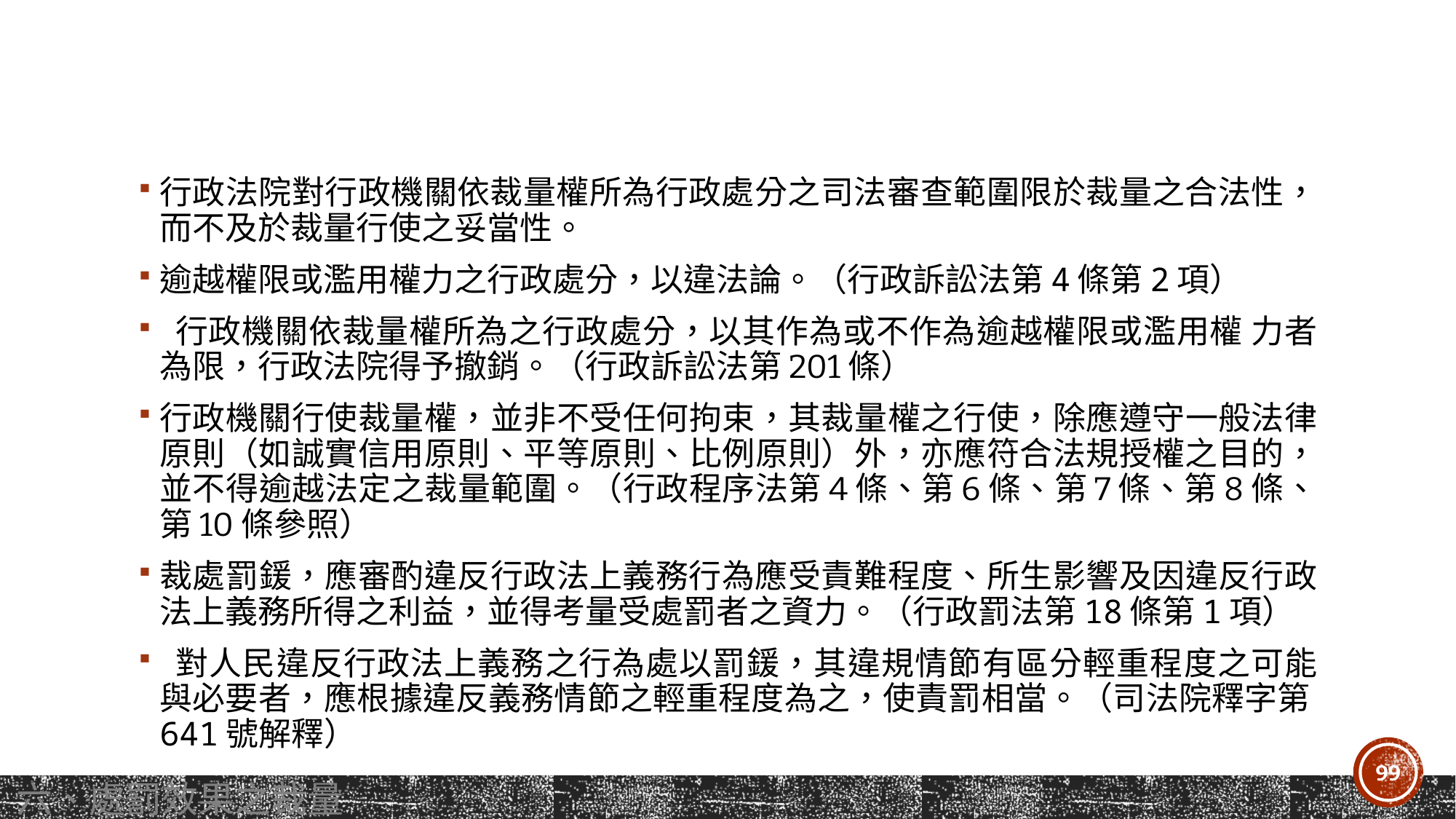

#
行政法院對行政機關依裁量權所為行政處分之司法審查範圍限於裁量之合法性，而不及於裁量行使之妥當性。
逾越權限或濫用權力之行政處分，以違法論。（行政訴訟法第4條第2項）
 行政機關依裁量權所為之行政處分，以其作為或不作為逾越權限或濫用權 力者為限，行政法院得予撤銷。（行政訴訟法第201條）
行政機關行使裁量權，並非不受任何拘束，其裁量權之行使，除應遵守一般法律原則（如誠實信用原則、平等原則、比例原則）外，亦應符合法規授權之目的，並不得逾越法定之裁量範圍。（行政程序法第4條、第6條、第7條、第8條、 第10條參照）
裁處罰鍰，應審酌違反行政法上義務行為應受責難程度、所生影響及因違反行政法上義務所得之利益，並得考量受處罰者之資力。（行政罰法第18條第1項）
 對人民違反行政法上義務之行為處以罰鍰，其違規情節有區分輕重程度之可能與必要者，應根據違反義務情節之輕重程度為之，使責罰相當。（司法院釋字第641號解釋）
99